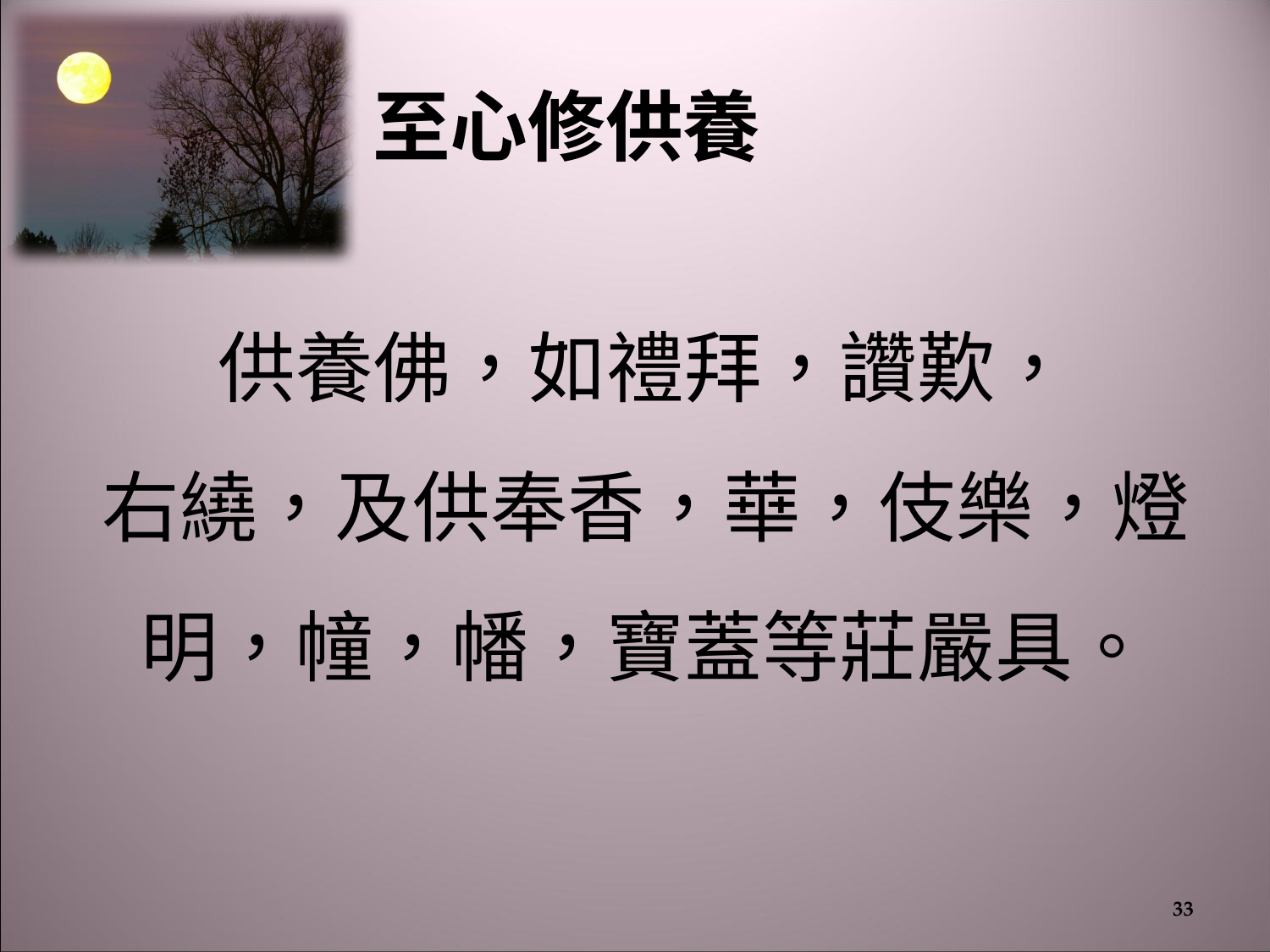

# 至心修供養
供養佛，如禮拜，讚歎，
右繞，及供奉香，華，伎樂，燈明，幢，幡，寶蓋等莊嚴具。
33